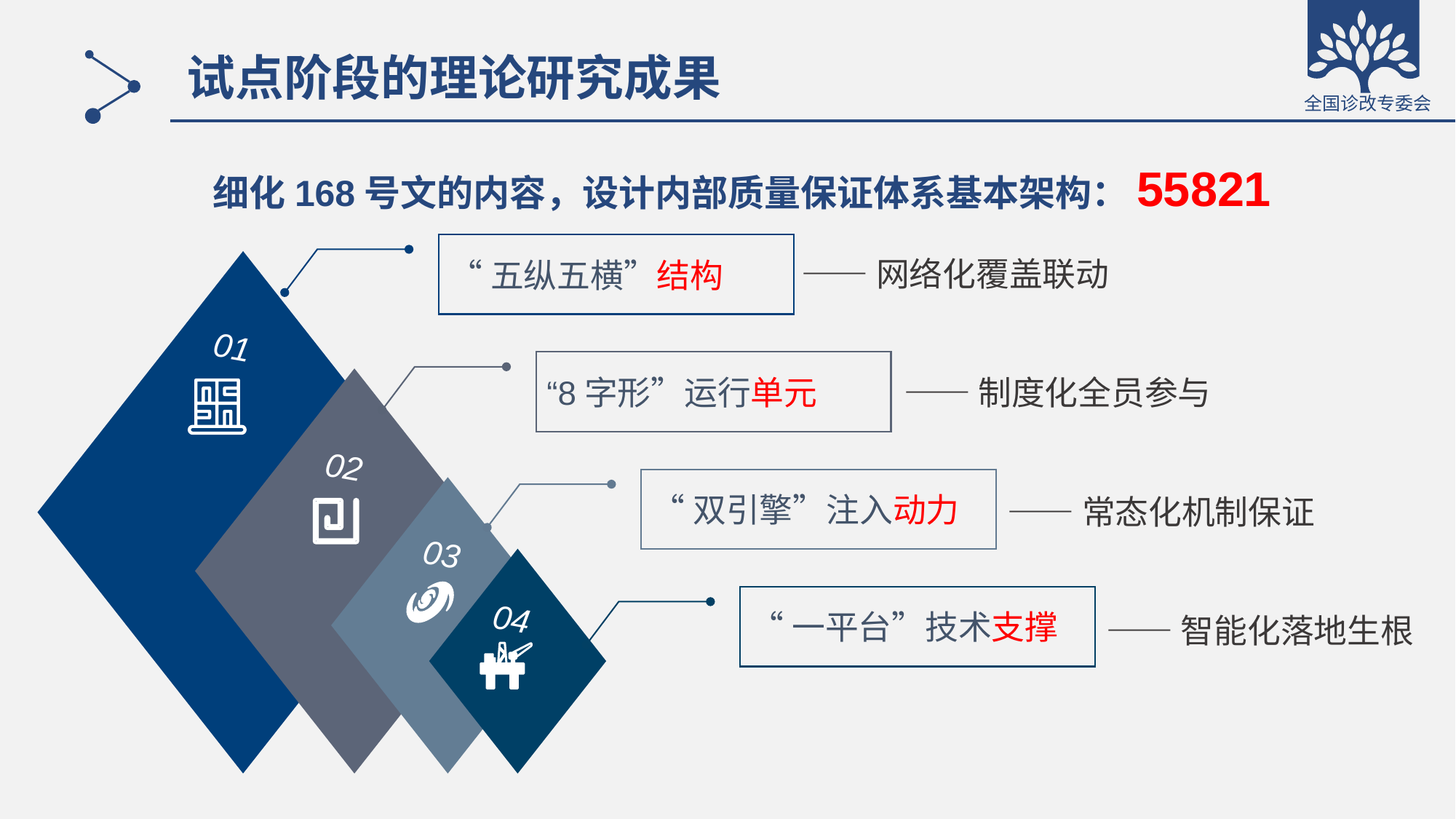

# 试点阶段的理论研究成果
细化168号文的内容，设计内部质量保证体系基本架构：55821

“五纵五横”结构
——网络化覆盖联动

01
“8字形”运行单元
——制度化全员参与

02
“双引擎”注入动力

——常态化机制保证

03

“一平台”技术支撑
04
——智能化落地生根